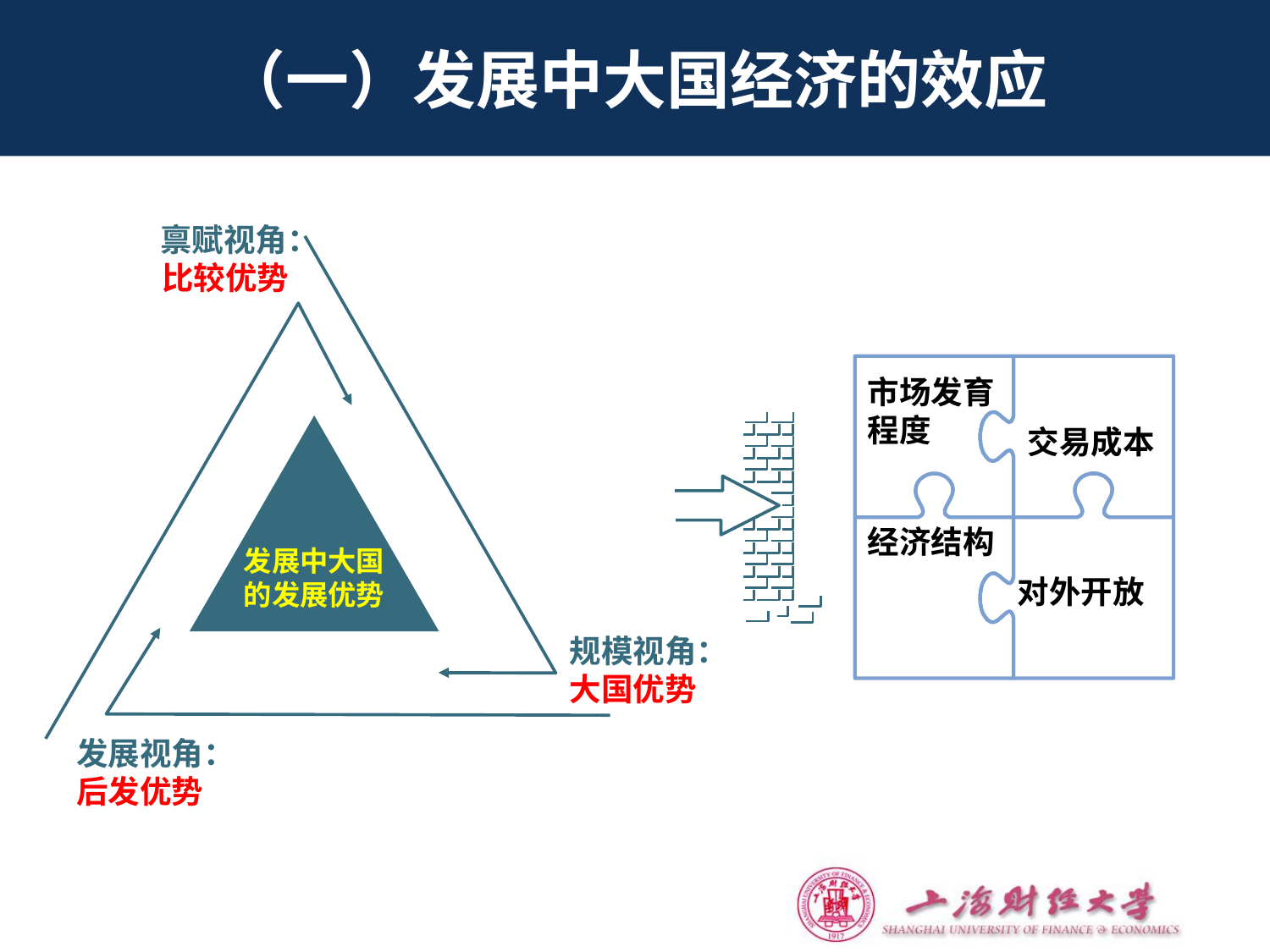

# （一）发展中大国经济的效应
   禀赋视角：
比较优势

市场发育程度

发展中大国
的发展优势
交易成本

经济结构

对外开放

规模视角：
大国优势
发展视角：
后发优势